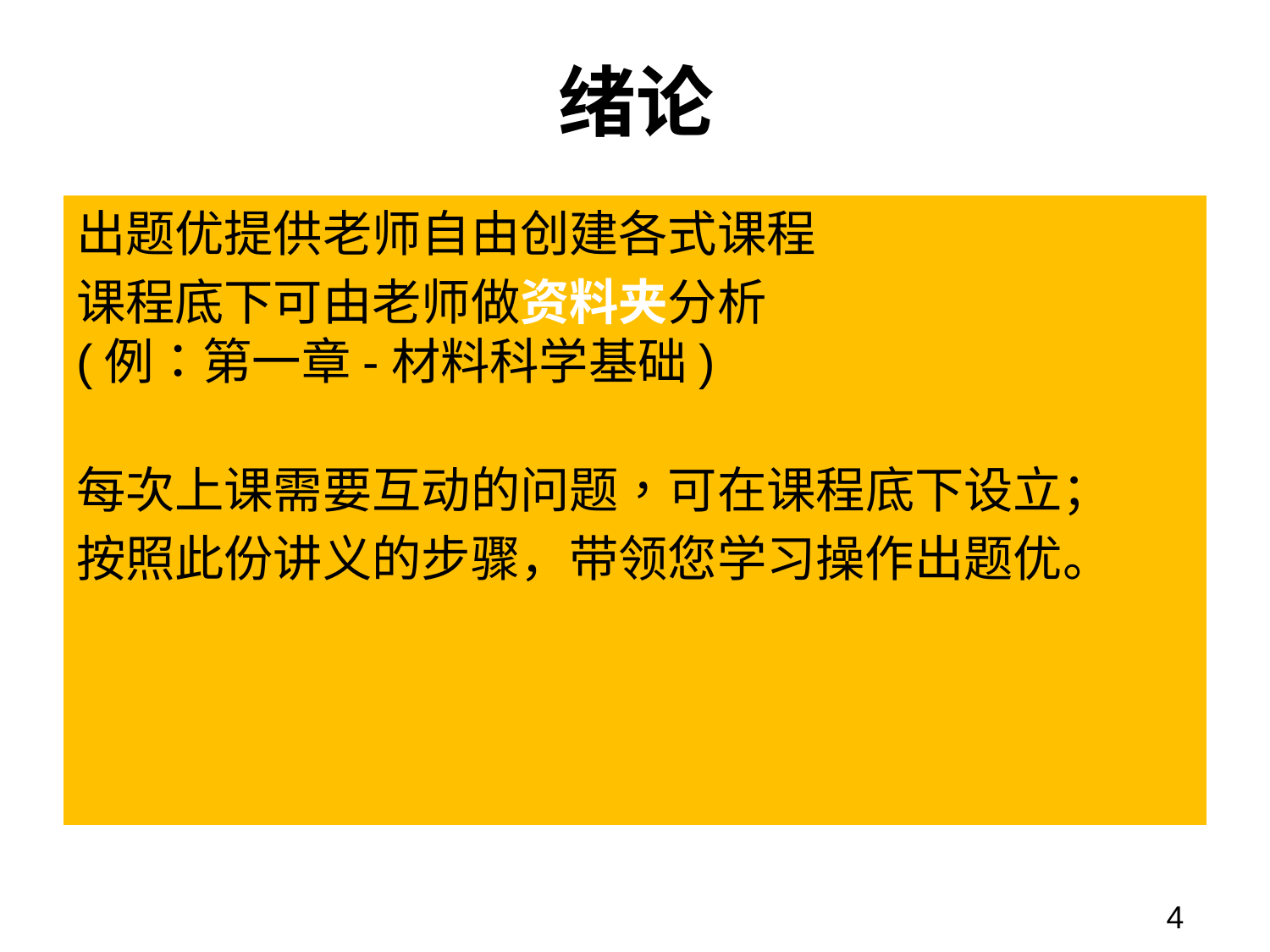

绪论
出题优提供老师自由创建各式课程
课程底下可由老师做资料夹分析
(例：第一章-材料科学基础)
每次上课需要互动的问题，可在课程底下设立；
按照此份讲义的步骤，带领您学习操作出题优。

4